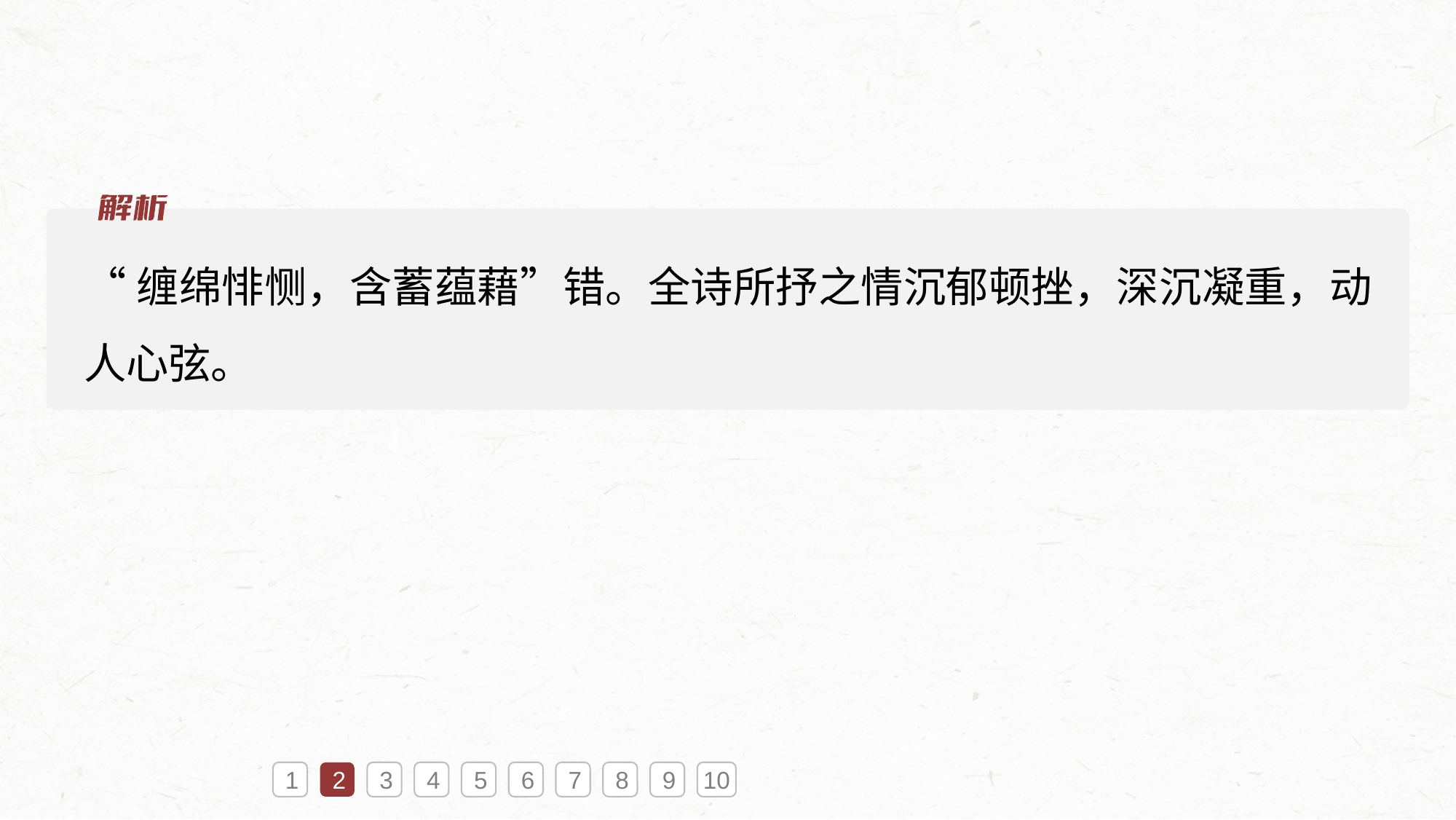

“缠绵悱恻，含蓄蕴藉”错。全诗所抒之情沉郁顿挫，深沉凝重，动人心弦。
1
2
3
4
5
6
7
8
9
10